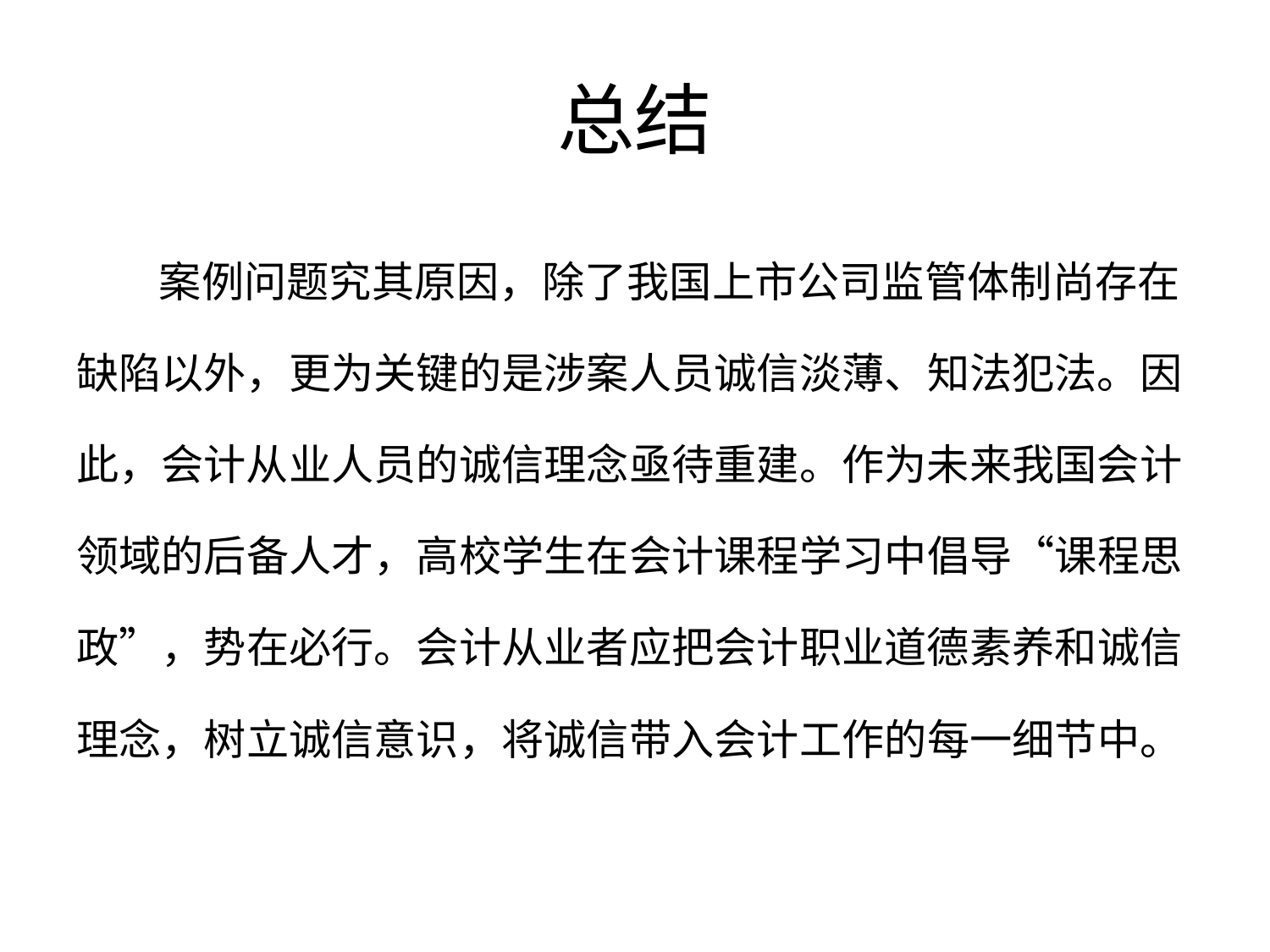

# 总结
        案例问题究其原因，除了我国上市公司监管体制尚存在缺陷以外，更为关键的是涉案人员诚信淡薄、知法犯法。因此，会计从业人员的诚信理念亟待重建。作为未来我国会计领域的后备人才，高校学生在会计课程学习中倡导“课程思政”，势在必行。会计从业者应把会计职业道德素养和诚信理念，树立诚信意识，将诚信带入会计工作的每一细节中。